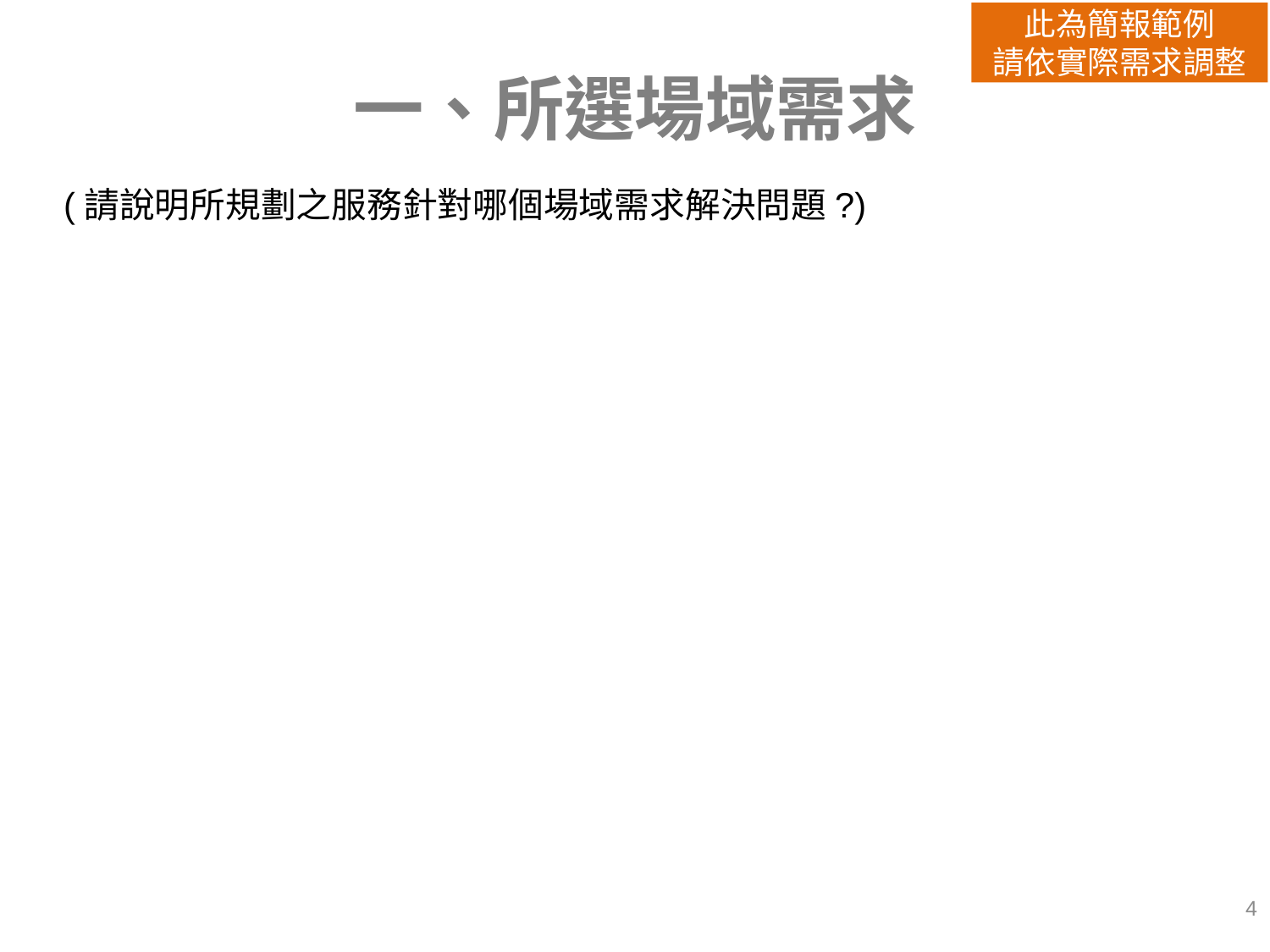

此為簡報範例
請依實際需求調整
# 一、所選場域需求
(請說明所規劃之服務針對哪個場域需求解決問題?)
4